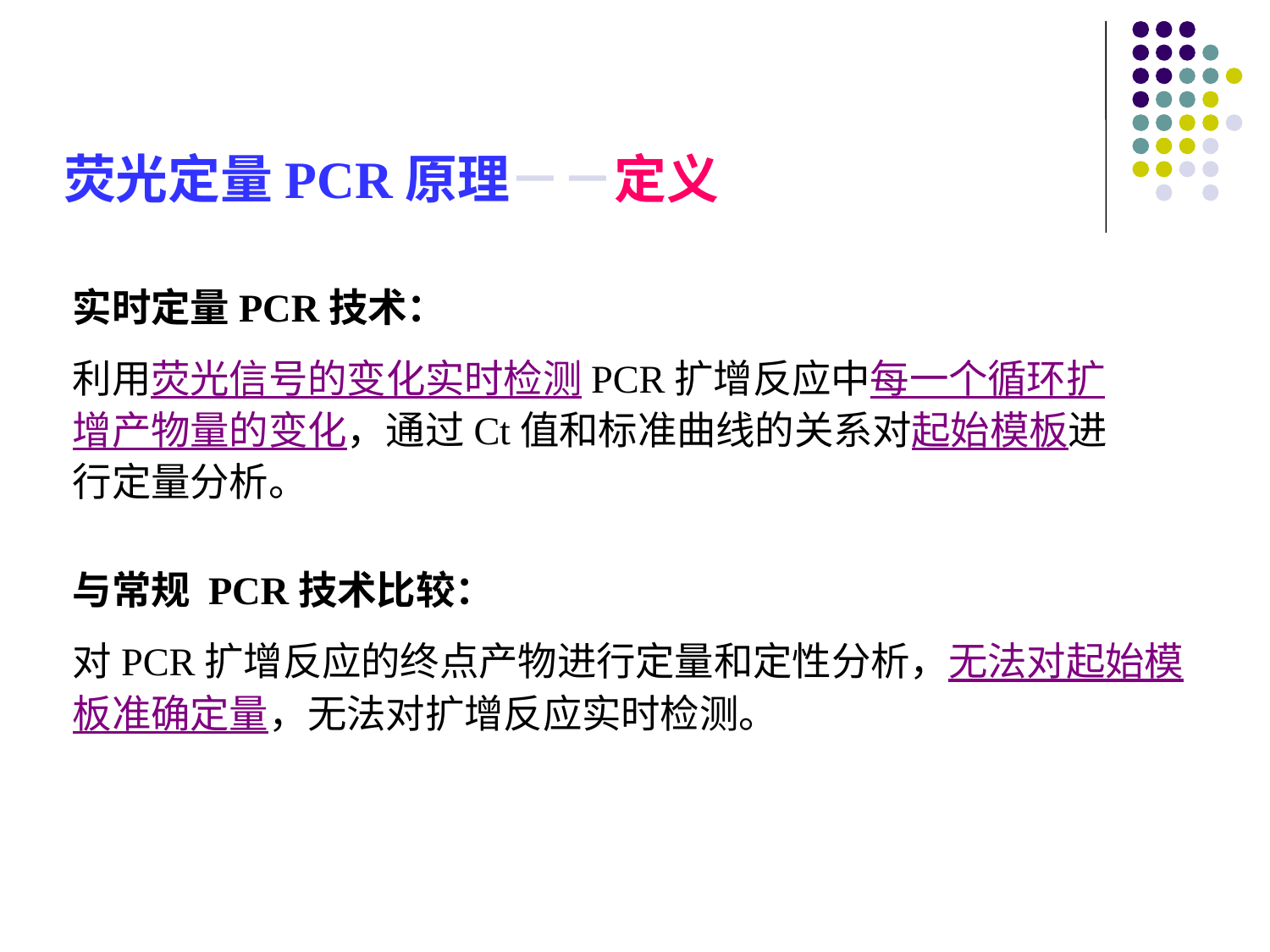

荧光定量PCR原理－－定义
实时定量PCR技术：
利用荧光信号的变化实时检测PCR扩增反应中每一个循环扩增产物量的变化，通过Ct值和标准曲线的关系对起始模板进行定量分析。
与常规 PCR技术比较：
对PCR扩增反应的终点产物进行定量和定性分析，无法对起始模板准确定量，无法对扩增反应实时检测。